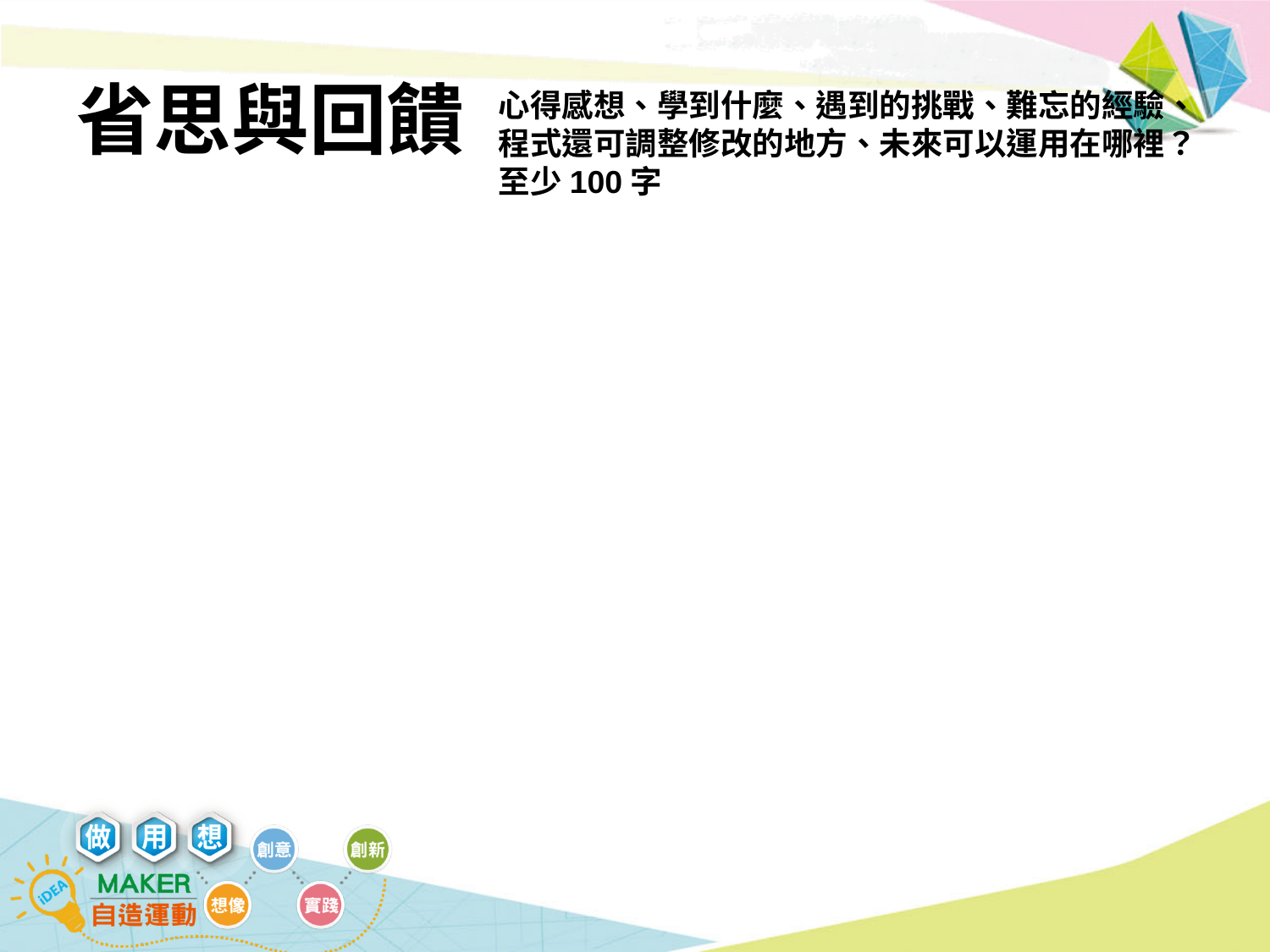

# 省思與回饋
心得感想、學到什麼、遇到的挑戰、難忘的經驗、程式還可調整修改的地方、未來可以運用在哪裡？
至少100字